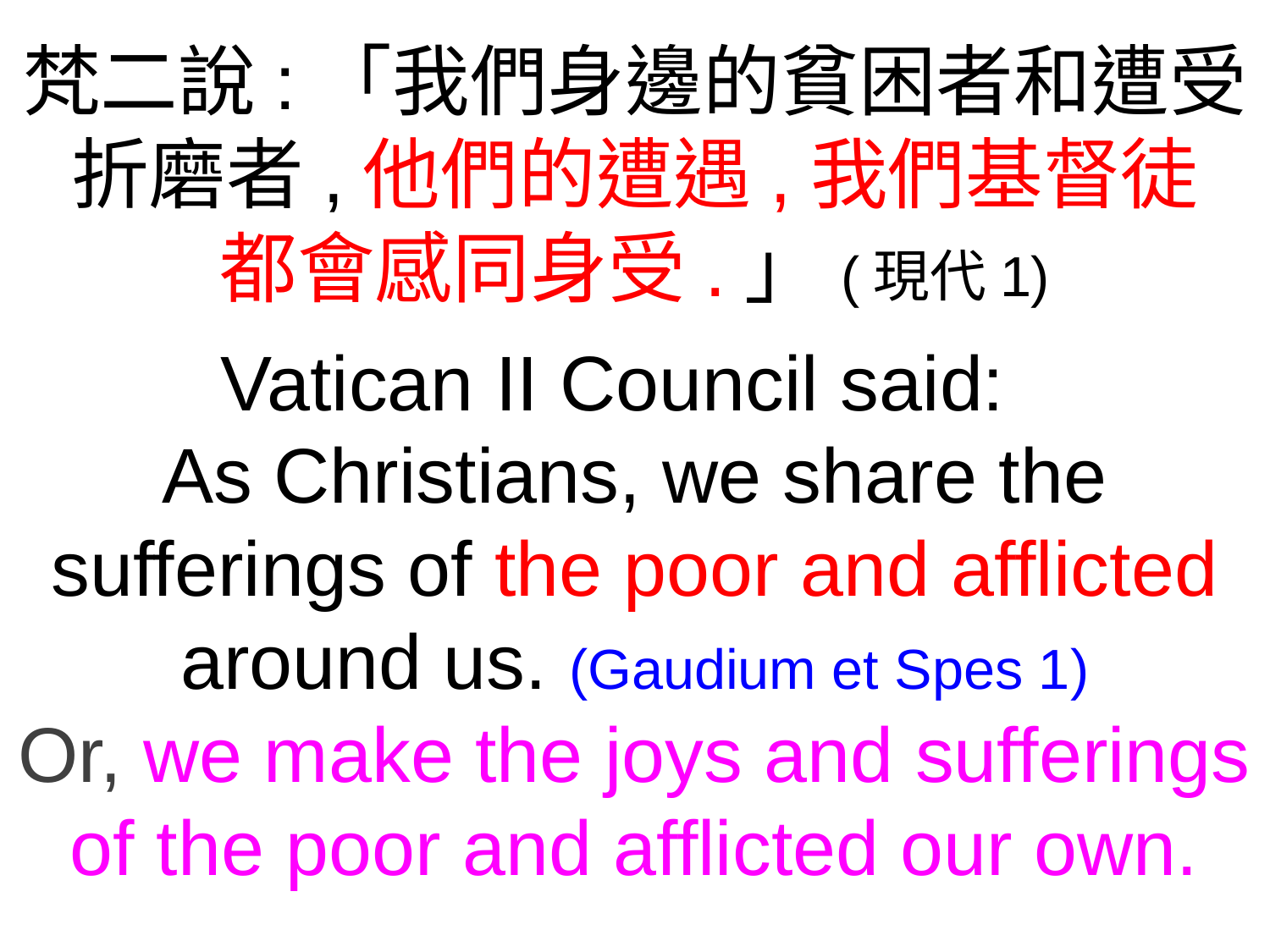

梵二說:「我們身邊的貧困者和遭受折磨者,他們的遭遇,我們基督徒
都會感同身受.」(現代1)
Vatican II Council said:
As Christians, we share the sufferings of the poor and afflicted around us. (Gaudium et Spes 1)
Or, we make the joys and sufferings of the poor and afflicted our own.